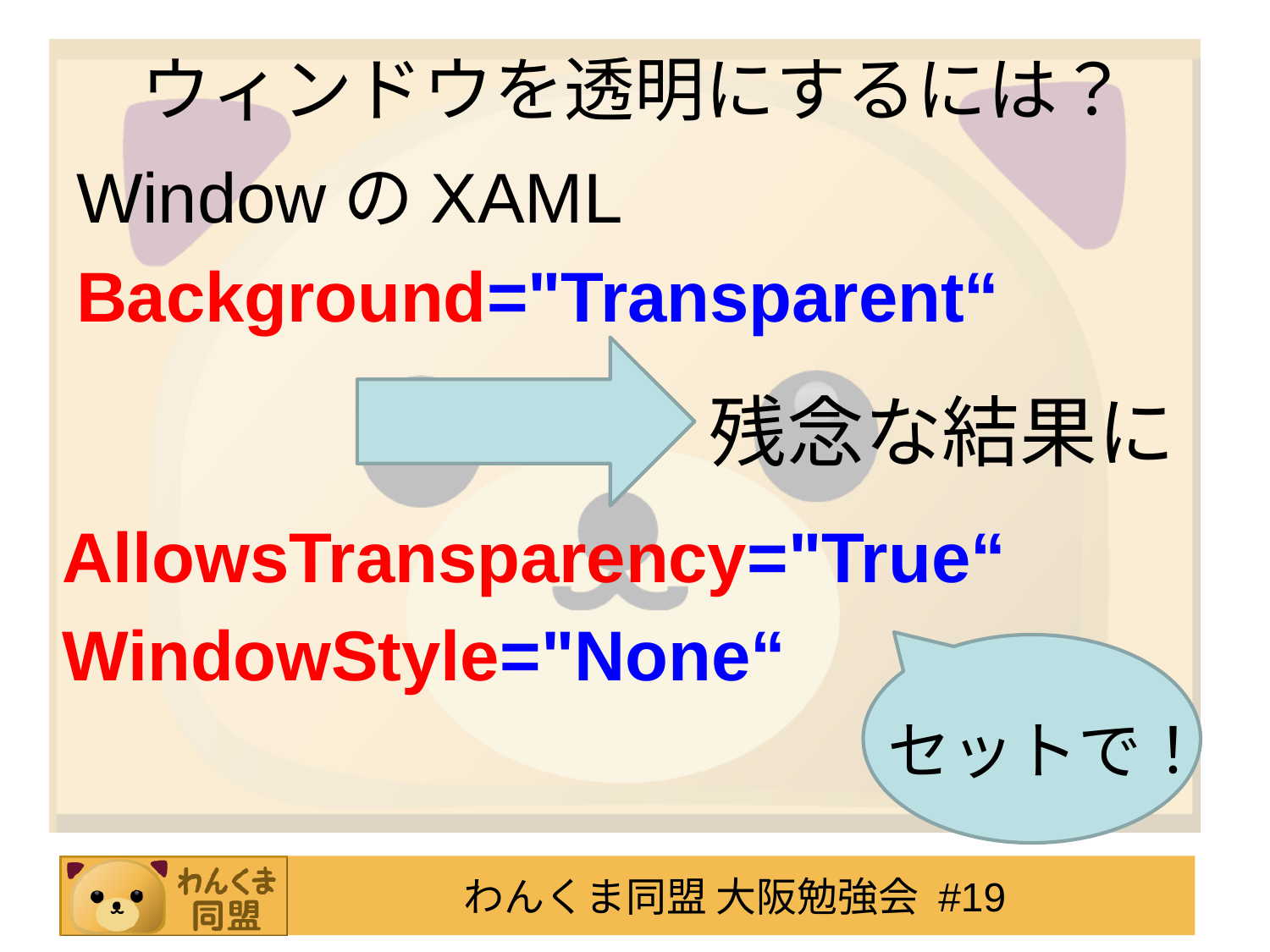

# ウィンドウを透明にするには？
WindowのXAML
Background="Transparent“

残念な結果に
AllowsTransparency="True“
WindowStyle="None“

セットで！